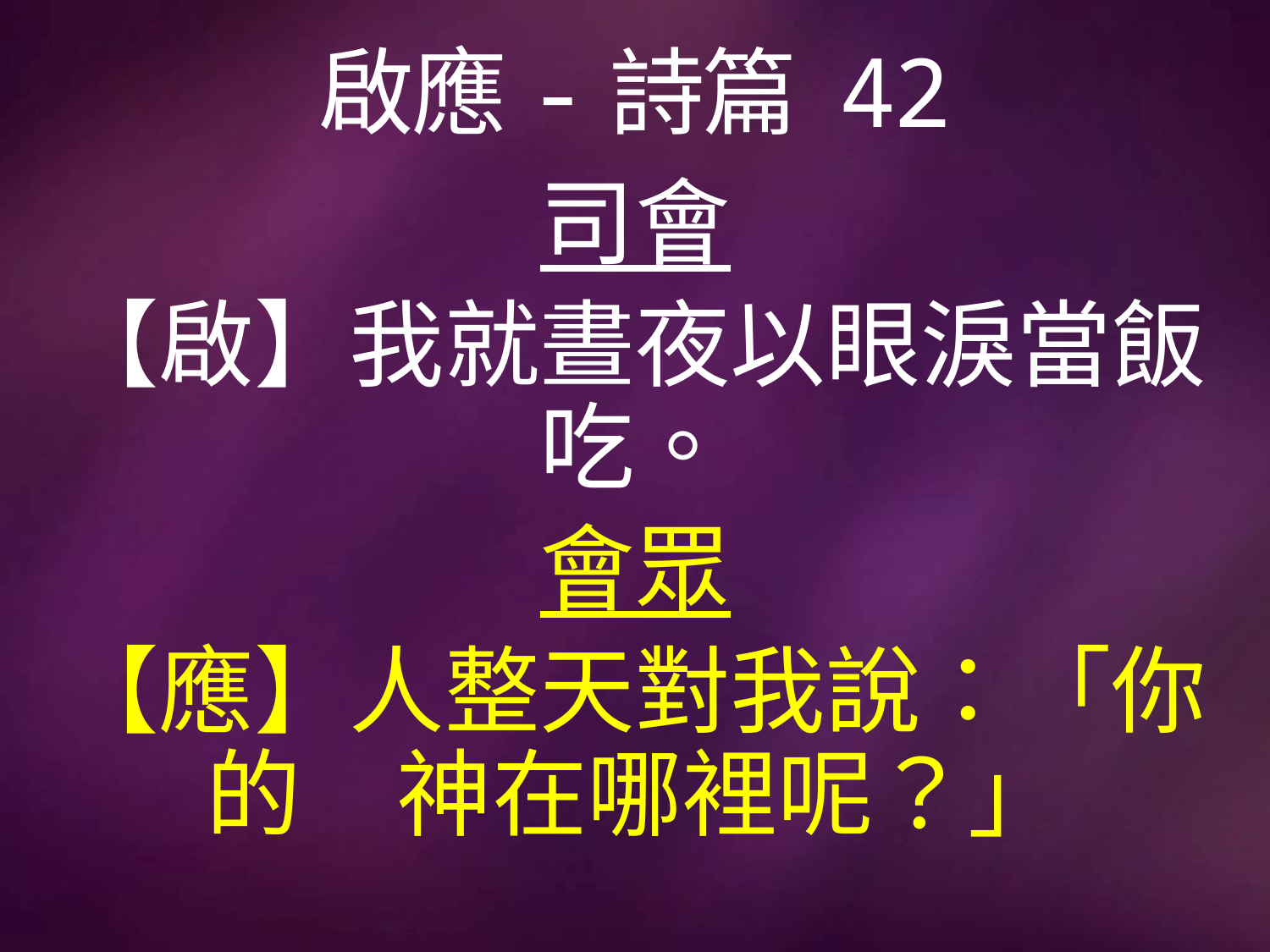

# 啟應-詩篇 42
司會
【啟】我就晝夜以眼淚當飯吃。
會眾
【應】人整天對我說：「你的　神在哪裡呢？」